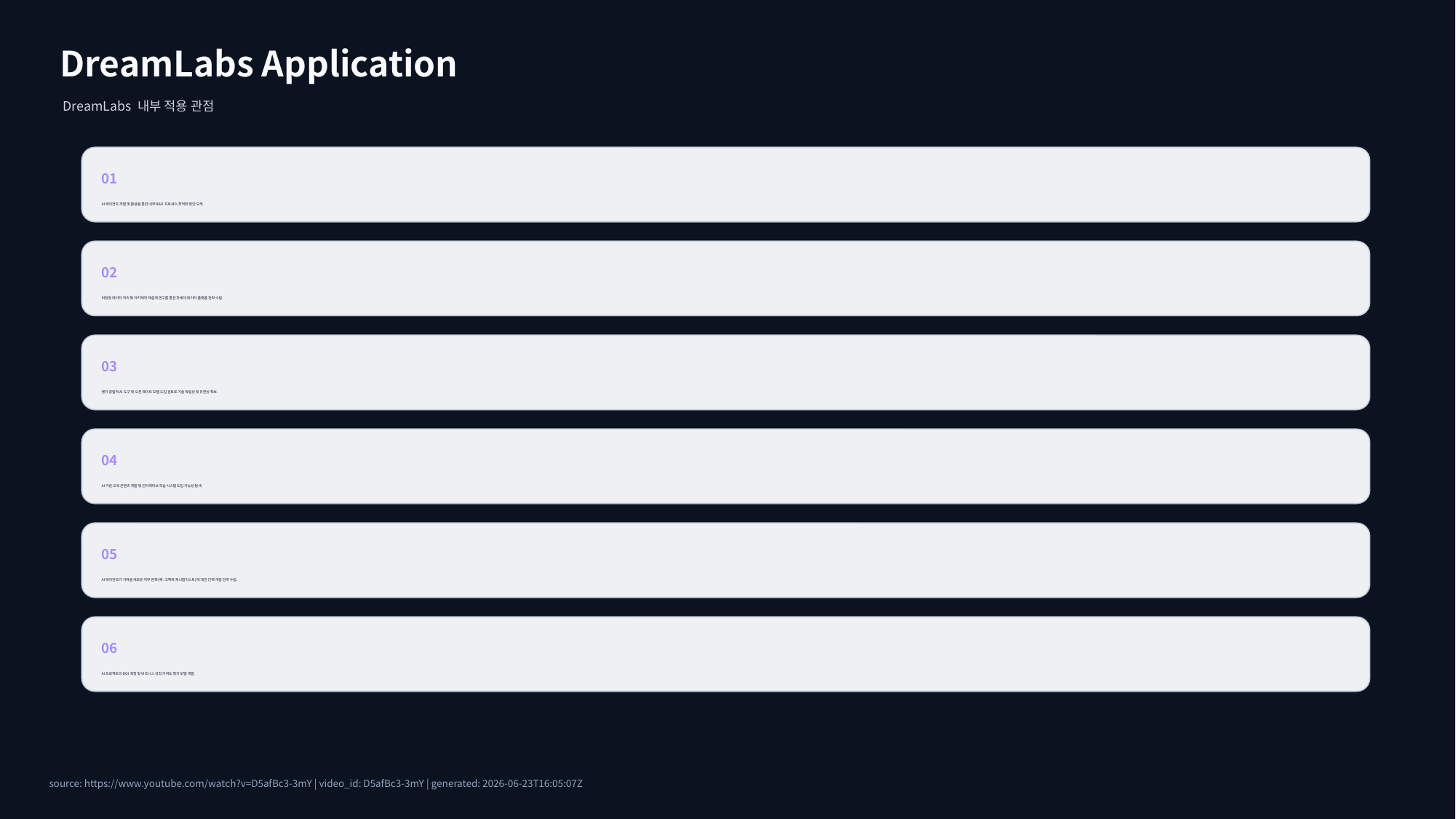

DreamLabs Application
DreamLabs 내부 적용 관점

01
AI 에이전트 개발 및 활용을 통한 내부 R&D 프로세스 최적화 방안 모색.

02
비정형 데이터 처리 및 아키텍처 재설계 연구를 통한 차세대 데이터 플랫폼 전략 수립.

03
벤더 중립적 AI 도구 및 오픈 웨이트 모델 도입 검토로 기술 독립성 및 유연성 확보.

04
AI 기반 교육 콘텐츠 개발 및 인터랙티브 학습 시스템 도입 가능성 탐색.

05
AI 에이전트가 가져올 새로운 직무 변화(예: 고맥락 제너럴리스트)에 대한 인력 개발 전략 수립.

06
AI 프로젝트의 ROI 측정 및 비즈니스 성장 기여도 평가 모델 개발.
source: https://www.youtube.com/watch?v=D5afBc3-3mY | video_id: D5afBc3-3mY | generated: 2026-06-23T16:05:07Z